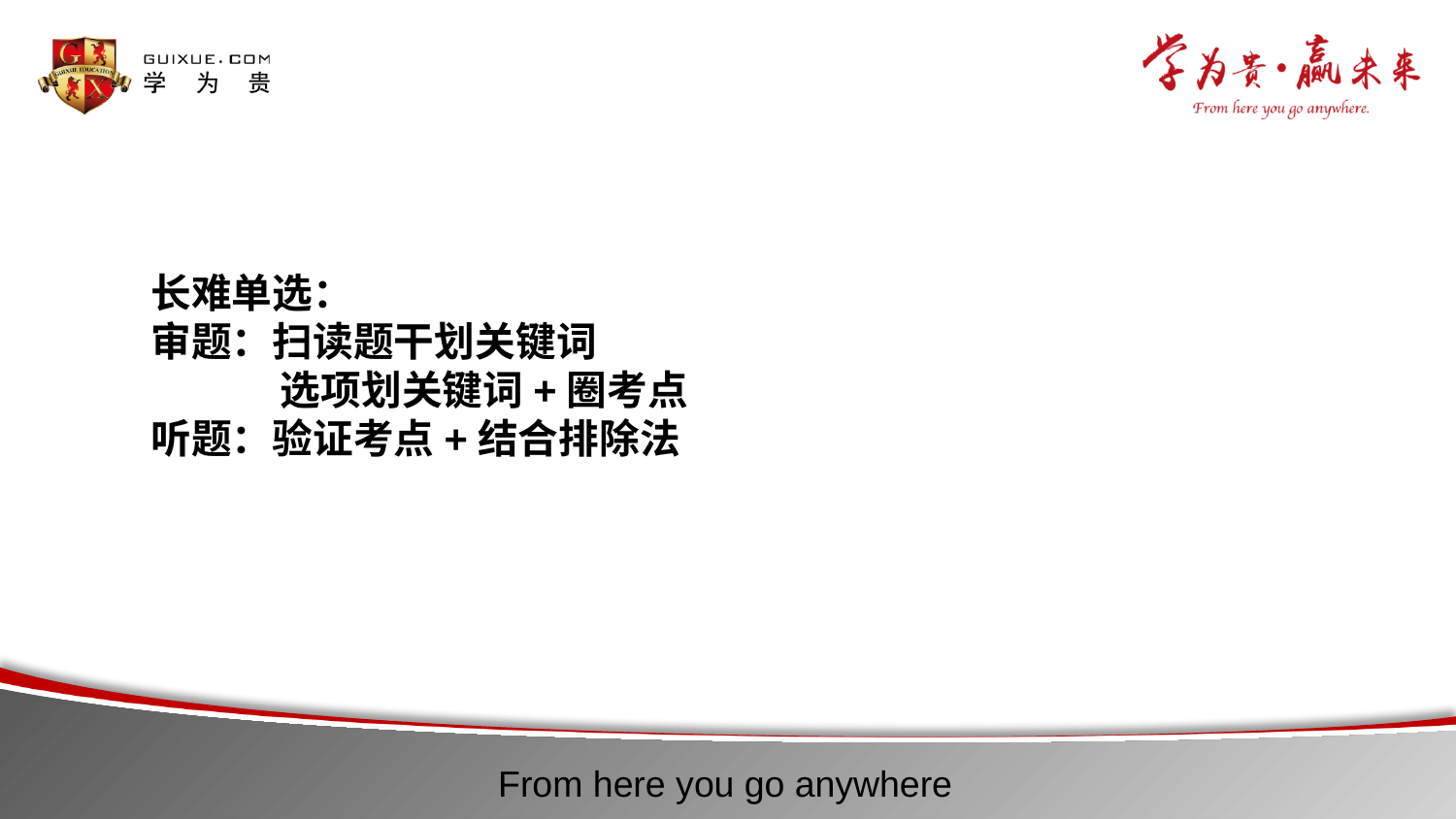

长难单选：
审题：扫读题干划关键词
             选项划关键词+圈考点
听题：验证考点+结合排除法